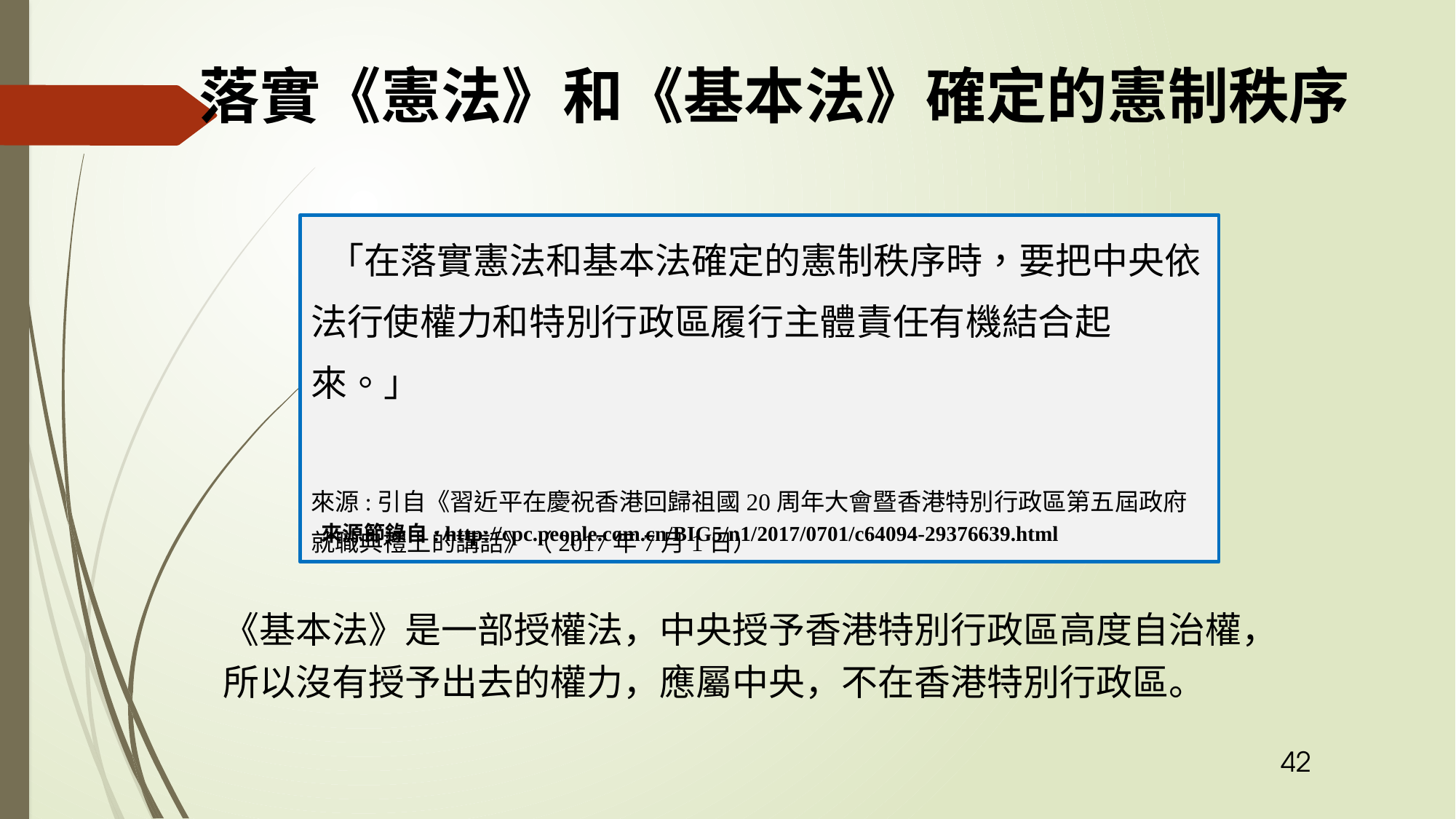

落實《憲法》和《基本法》確定的憲制秩序
 「在落實憲法和基本法確定的憲制秩序時，要把中央依法行使權力和特別行政區履行主體責任有機結合起來。」

來源:引自《習近平在慶祝香港回歸祖國20周年大會暨香港特別行政區第五屆政府就職典禮上的講話》（2017年7月1日）
來源節錄自: http://cpc.people.com.cn/BIG5/n1/2017/0701/c64094-29376639.html

《基本法》是一部授權法，中央授予香港特別行政區高度自治權，所以沒有授予出去的權力，應屬中央，不在香港特別行政區。
42